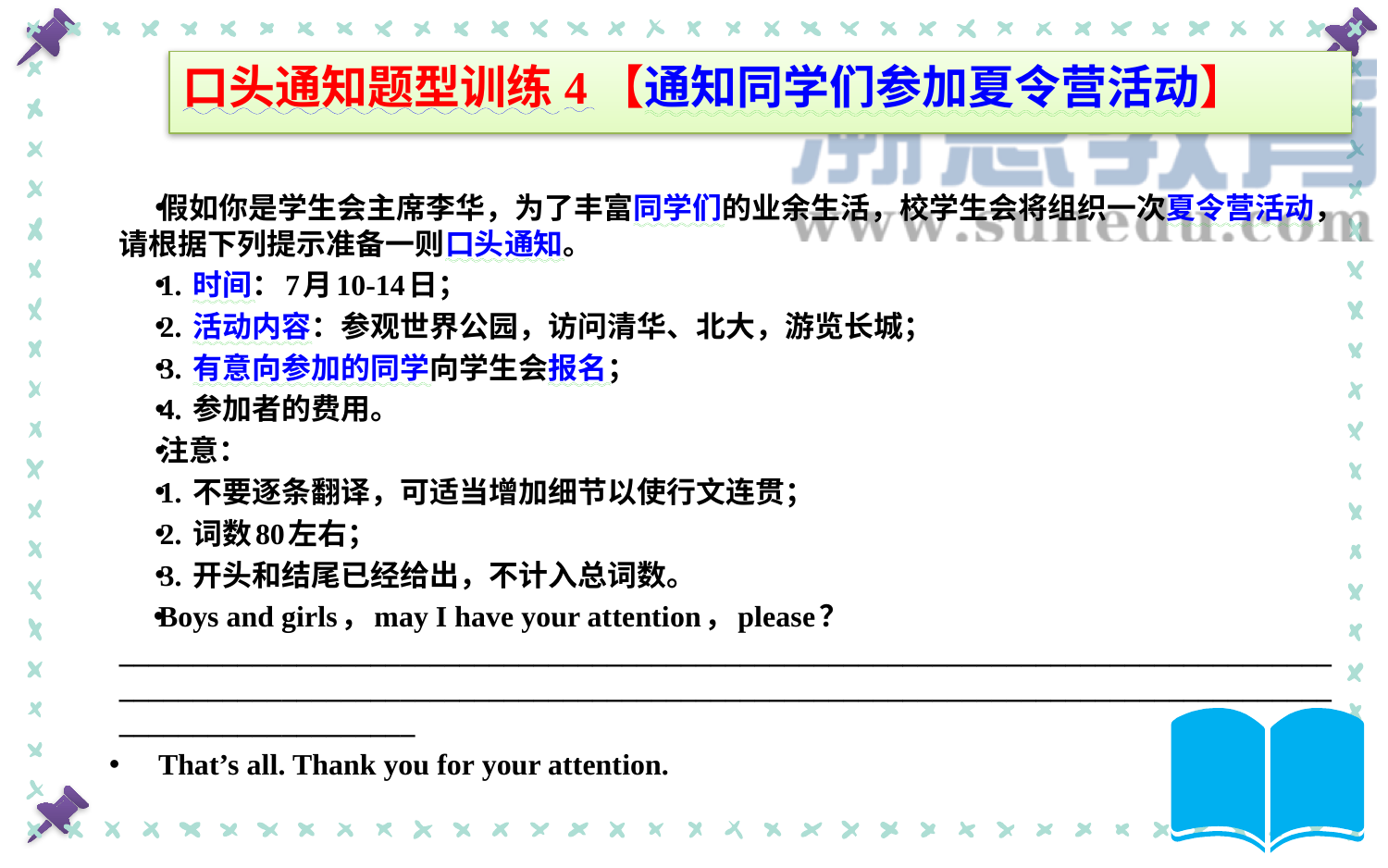

# 口头通知题型训练4【通知同学们参加夏令营活动】
假如你是学生会主席李华，为了丰富同学们的业余生活，校学生会将组织一次夏令营活动，请根据下列提示准备一则口头通知。
1. 时间：7月10-14日；
2. 活动内容：参观世界公园，访问清华、北大，游览长城；
3. 有意向参加的同学向学生会报名；
4. 参加者的费用。
注意：
1. 不要逐条翻译，可适当增加细节以使行文连贯；
2. 词数80左右；
3. 开头和结尾已经给出，不计入总词数。
Boys and girls，may I have your attention，please？________________________________________________________________________________________________________________________________________________________________________________________
That’s all. Thank you for your attention.